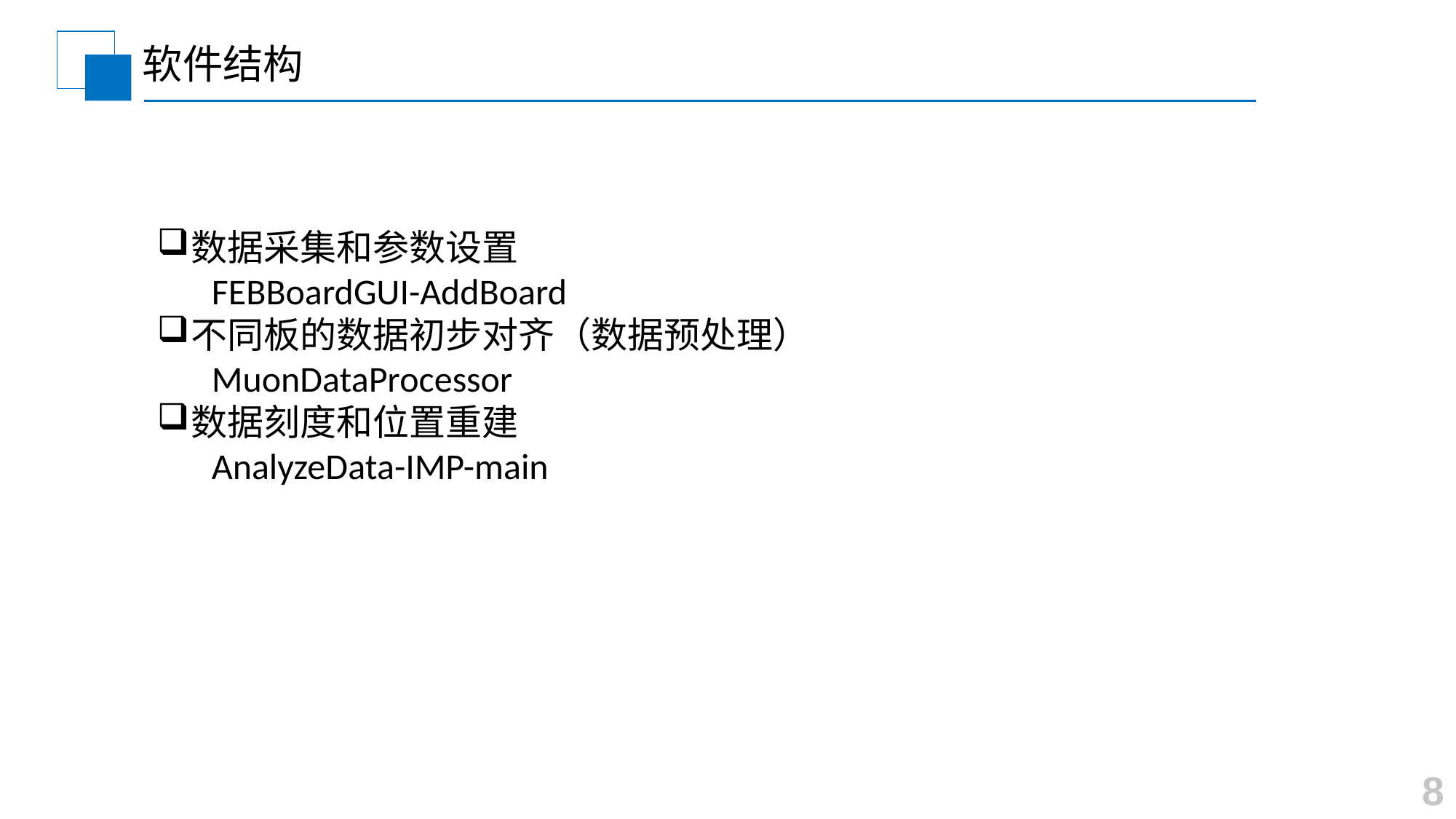

# 软件结构
数据采集和参数设置
FEBBoardGUI-AddBoard
不同板的数据初步对齐（数据预处理）
MuonDataProcessor
数据刻度和位置重建
AnalyzeData-IMP-main
8